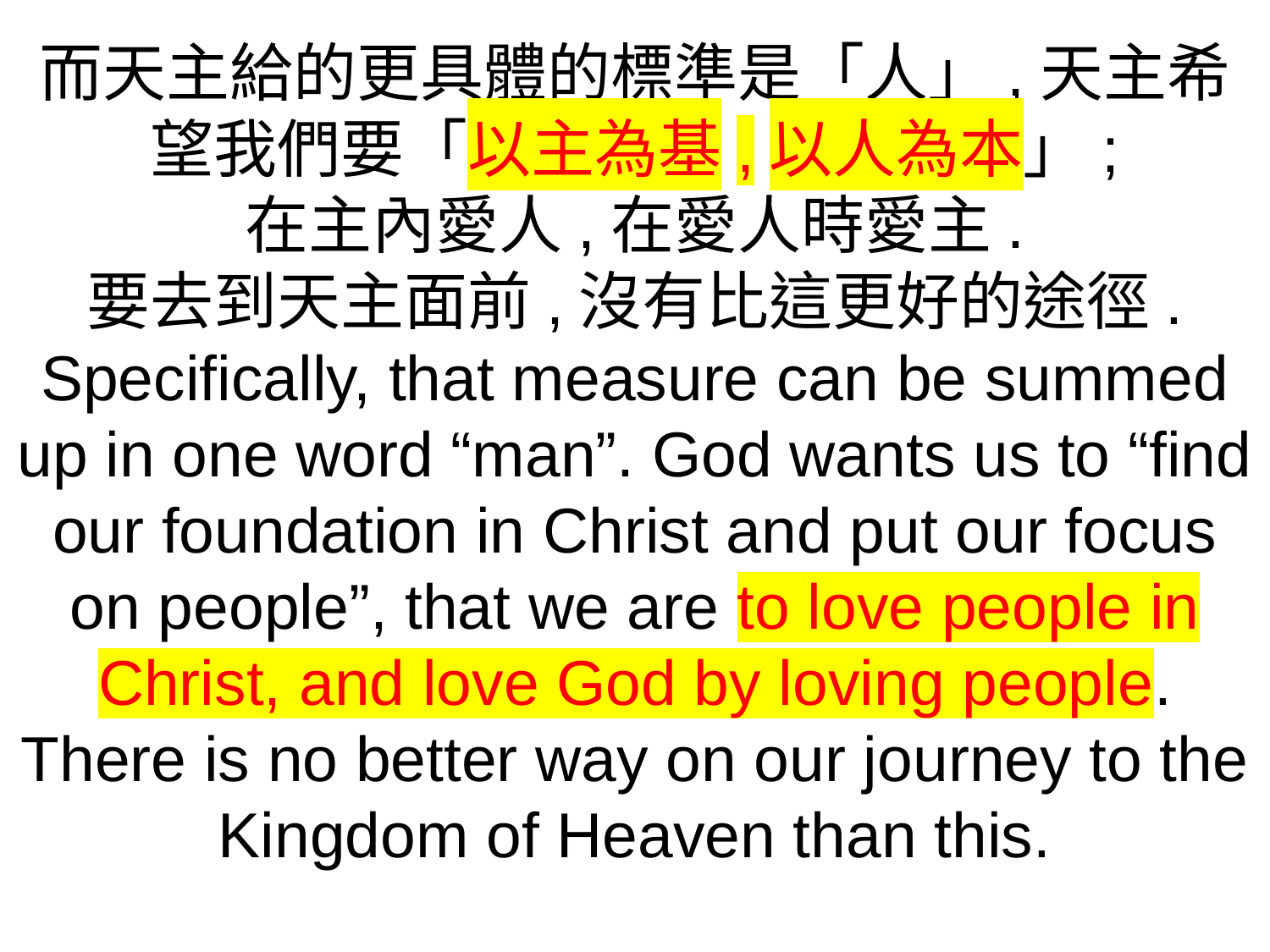

而天主給的更具體的標準是「人」,天主希望我們要「以主為基,以人為本」;
在主內愛人,在愛人時愛主.
要去到天主面前,沒有比這更好的途徑.
Specifically, that measure can be summed up in one word “man”. God wants us to “find our foundation in Christ and put our focus on people”, that we are to love people in Christ, and love God by loving people. There is no better way on our journey to the Kingdom of Heaven than this.